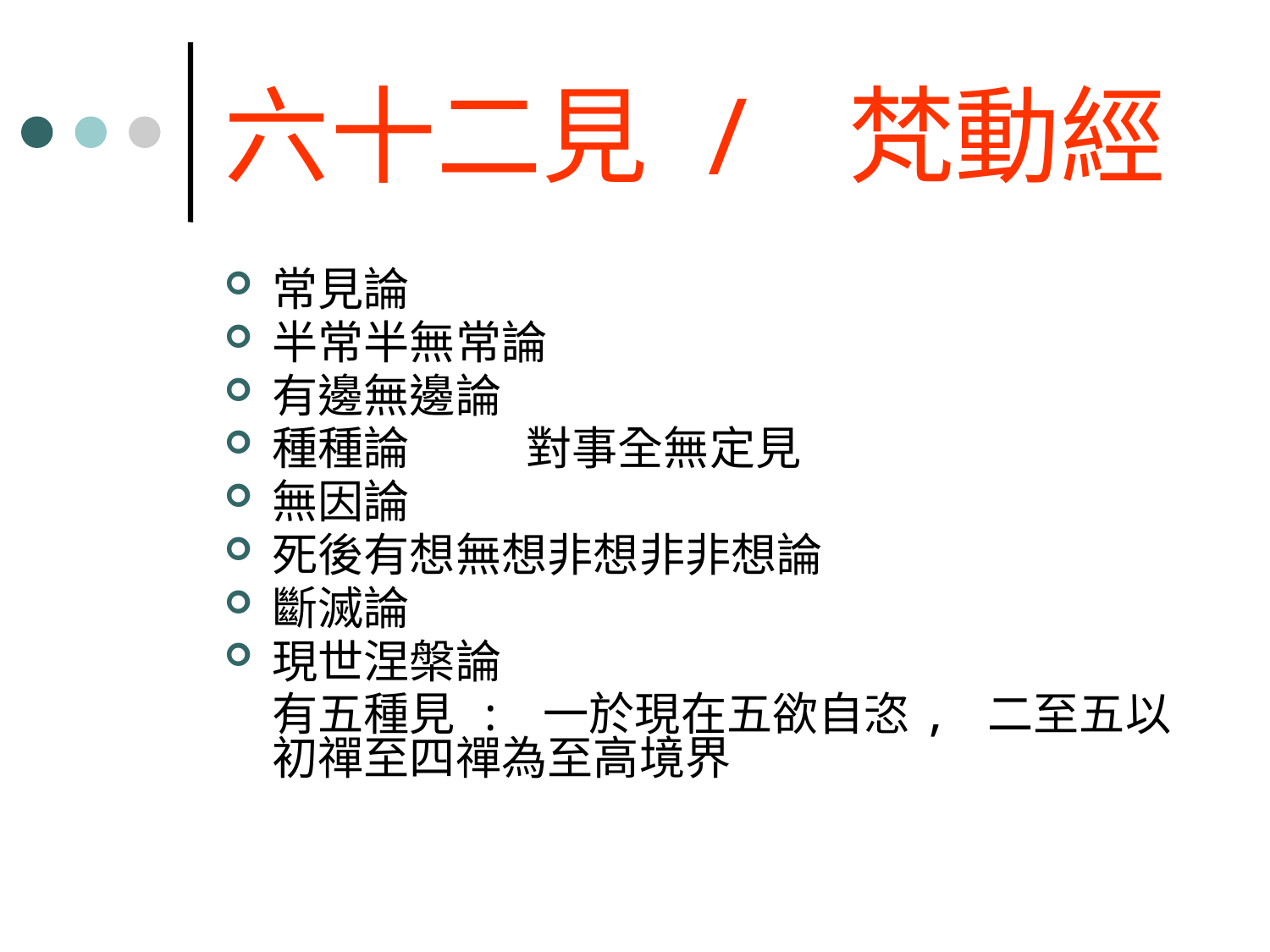

# 六十二見 / 梵動經
常見論
半常半無常論
有邊無邊論
種種論	對事全無定見
無因論
死後有想無想非想非非想論
斷滅論
現世涅槃論
	有五種見 : 一於現在五欲自恣, 二至五以初禪至四禪為至高境界